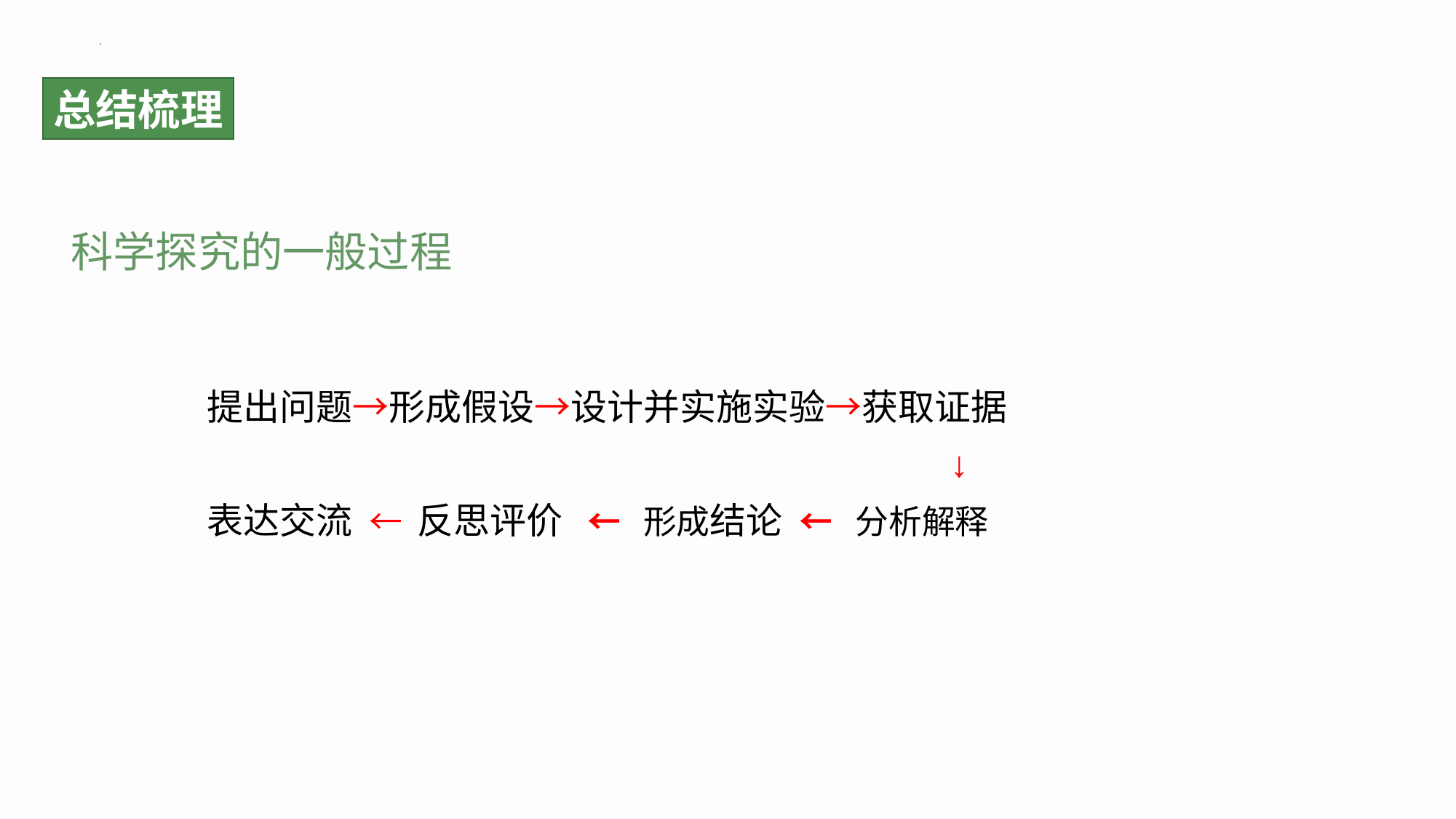

总结梳理
科学探究的一般过程
提出问题→形成假设→设计并实施实验→获取证据
                                                                         ↓
表达交流  ←  反思评价   ←   形成结论  ←   分析解释